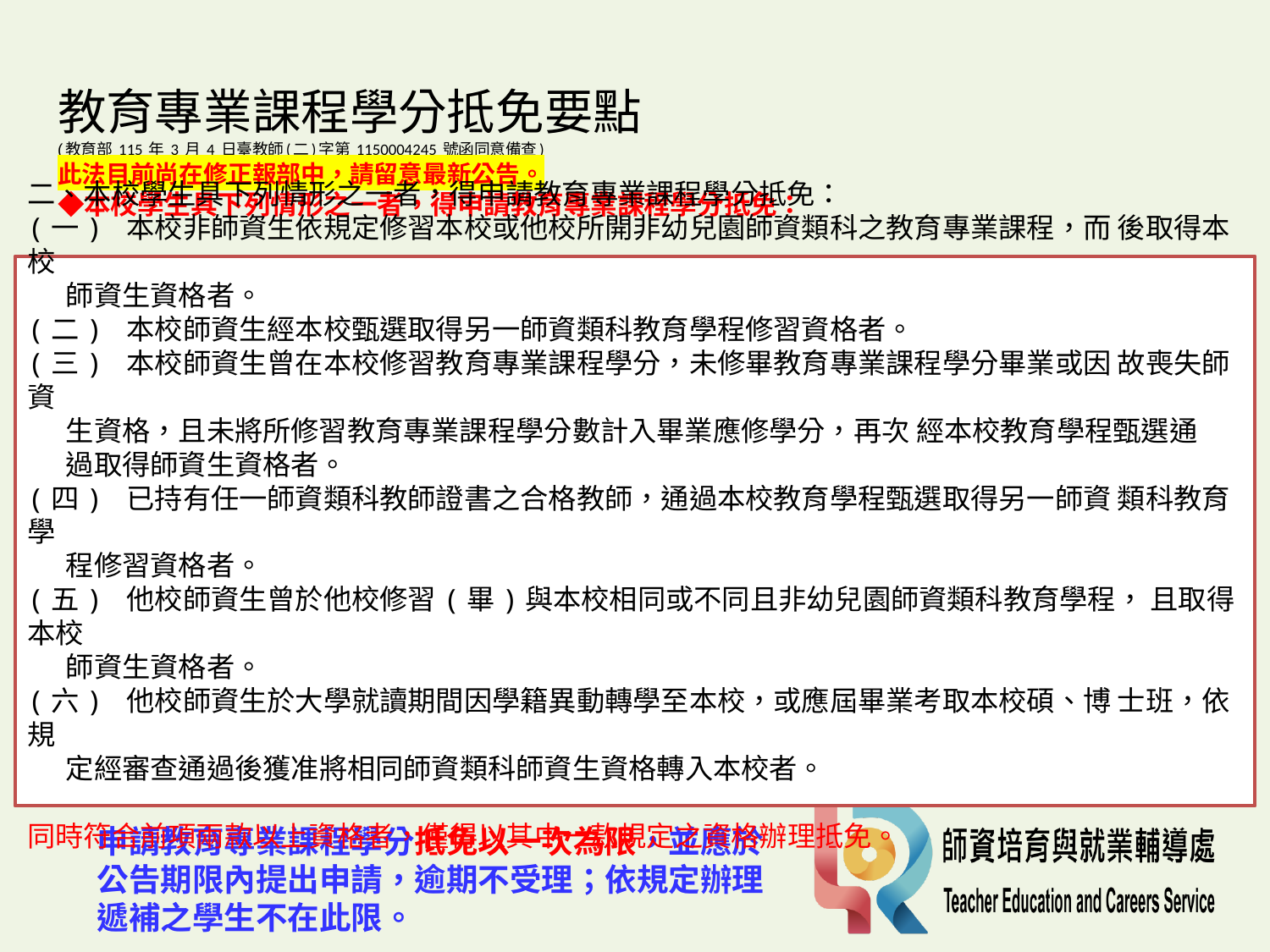

# 教育專業課程學分抵免要點 (教育部 115 年 3 月 4 日臺教師(二)字第 1150004245 號函同意備查) 此法目前尚在修正報部中，請留意最新公告。 ◆本校學生具下列情形之一者，得申請教育專業課程學分抵免：
二、本校學生具下列情形之一者，得申請教育專業課程學分抵免：
(一) 本校非師資生依規定修習本校或他校所開非幼兒園師資類科之教育專業課程，而 後取得本校
     師資生資格者。
(二) 本校師資生經本校甄選取得另一師資類科教育學程修習資格者。
(三) 本校師資生曾在本校修習教育專業課程學分，未修畢教育專業課程學分畢業或因 故喪失師資
     生資格，且未將所修習教育專業課程學分數計入畢業應修學分，再次 經本校教育學程甄選通
     過取得師資生資格者。
(四) 已持有任一師資類科教師證書之合格教師，通過本校教育學程甄選取得另一師資 類科教育學
     程修習資格者。
(五) 他校師資生曾於他校修習(畢)與本校相同或不同且非幼兒園師資類科教育學程， 且取得本校
     師資生資格者。
(六) 他校師資生於大學就讀期間因學籍異動轉學至本校，或應屆畢業考取本校碩、博 士班，依規
     定經審查通過後獲准將相同師資類科師資生資格轉入本校者。

同時符合前項兩款以上資格者，僅得以其中一款規定之資格辦理抵免。

申請教育專業課程學分抵免以一次為限，並應於公告期限內提出申請，逾期不受理；依規定辦理遞補之學生不在此限。